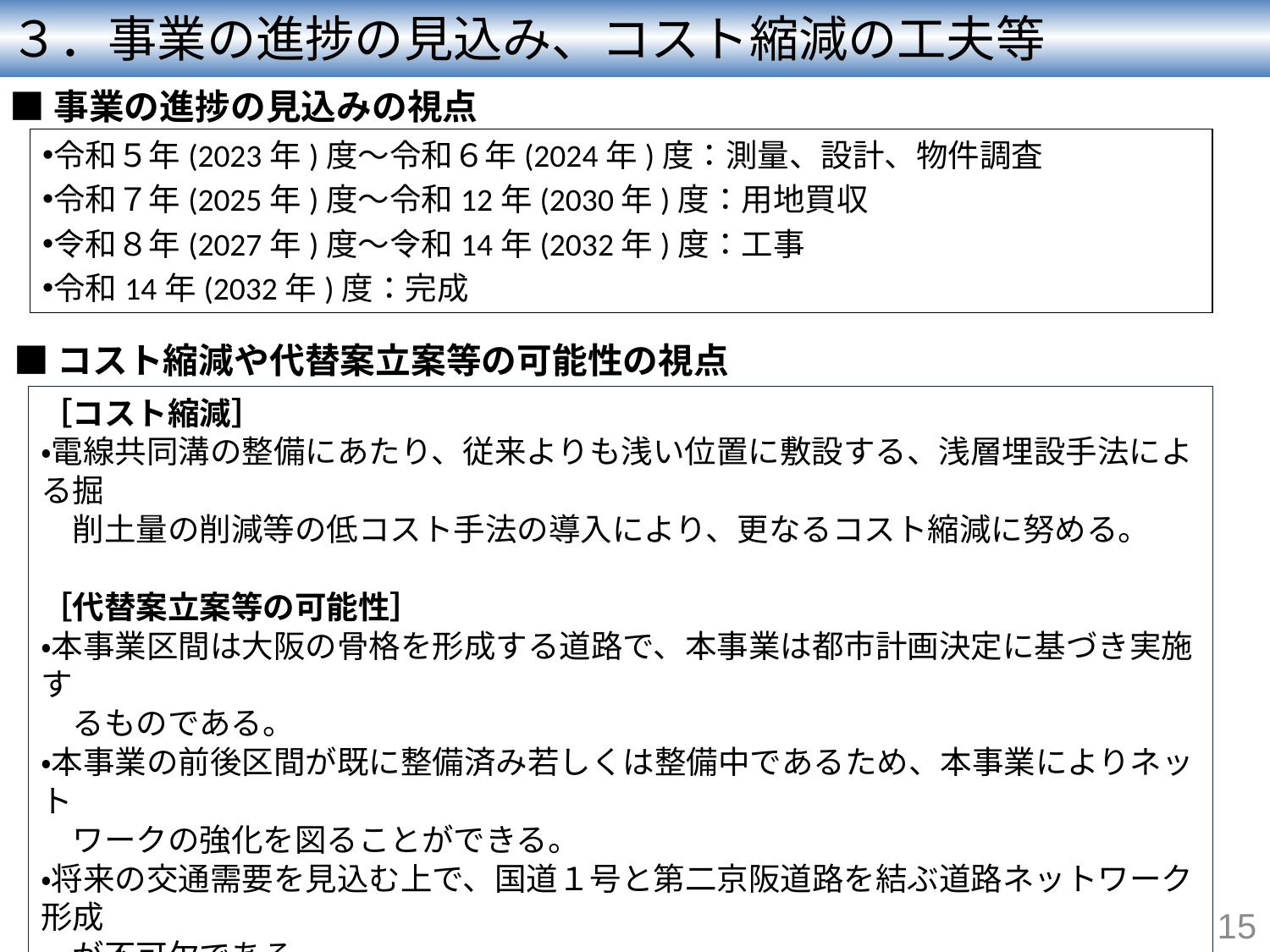

# ３．事業の進捗の見込み、コスト縮減の工夫等
■事業の進捗の見込みの視点
令和５年(2023年)度～令和６年(2024年)度：測量、設計、物件調査
令和７年(2025年)度～令和12年(2030年)度：用地買収
令和８年(2027年)度～令和14年(2032年)度：工事
令和14年(2032年)度：完成
■コスト縮減や代替案立案等の可能性の視点
［コスト縮減］
・電線共同溝の整備にあたり、従来よりも浅い位置に敷設する、浅層埋設手法による掘
　削土量の削減等の低コスト手法の導入により、更なるコスト縮減に努める。

［代替案立案等の可能性］
・本事業区間は大阪の骨格を形成する道路で、本事業は都市計画決定に基づき実施す
　るものである。
・本事業の前後区間が既に整備済み若しくは整備中であるため、本事業によりネット
　ワークの強化を図ることができる。
・将来の交通需要を見込む上で、国道１号と第二京阪道路を結ぶ道路ネットワーク形成
　が不可欠である。

以上のことから、原案が適切である。
15